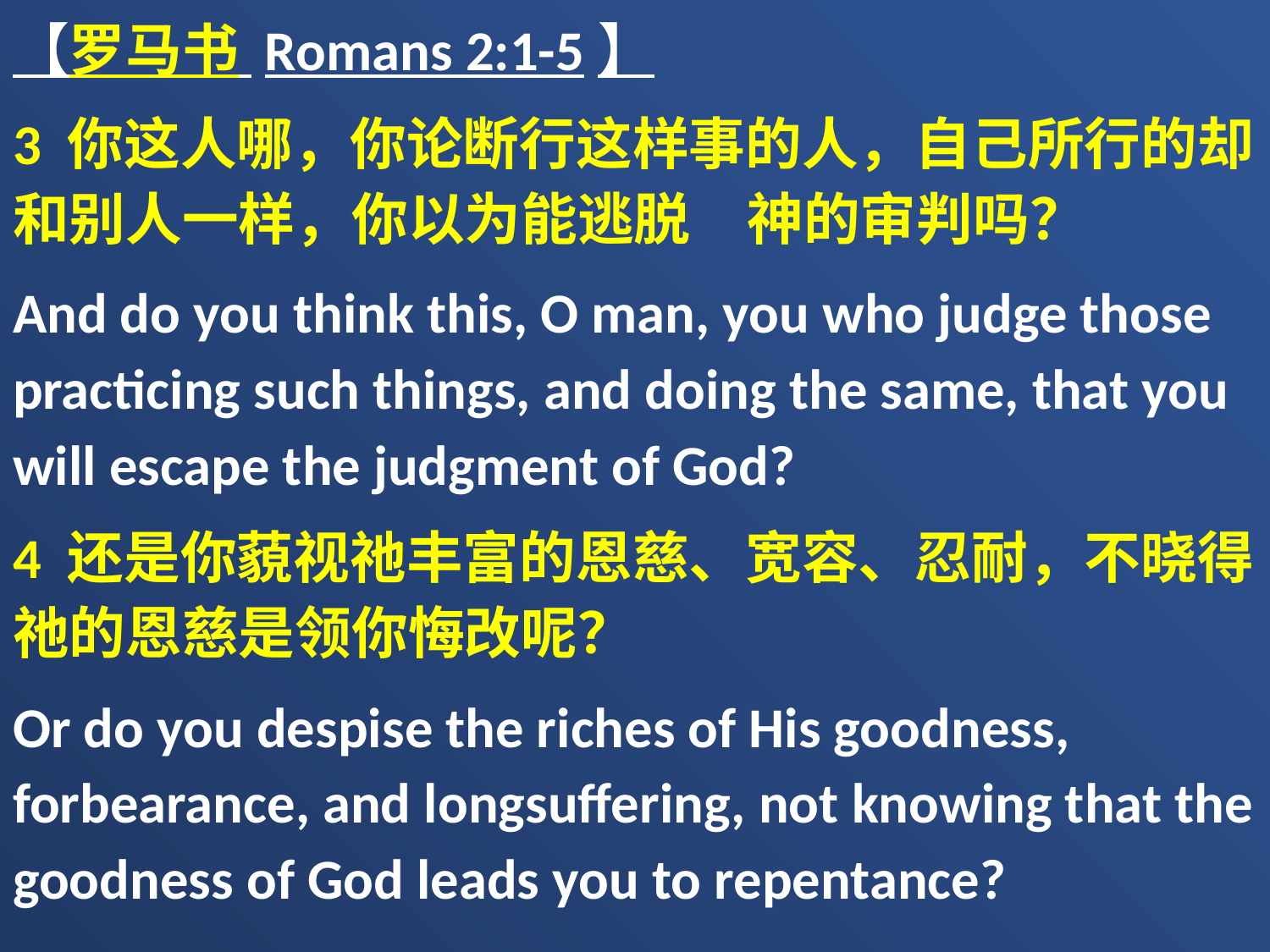

【罗马书 Romans 2:1-5】
3 你这人哪，你论断行这样事的人，自己所行的却和别人一样，你以为能逃脱　神的审判吗？
And do you think this, O man, you who judge those practicing such things, and doing the same, that you will escape the judgment of God?
4 还是你藐视祂丰富的恩慈、宽容、忍耐，不晓得祂的恩慈是领你悔改呢？
Or do you despise the riches of His goodness, forbearance, and longsuffering, not knowing that the goodness of God leads you to repentance?